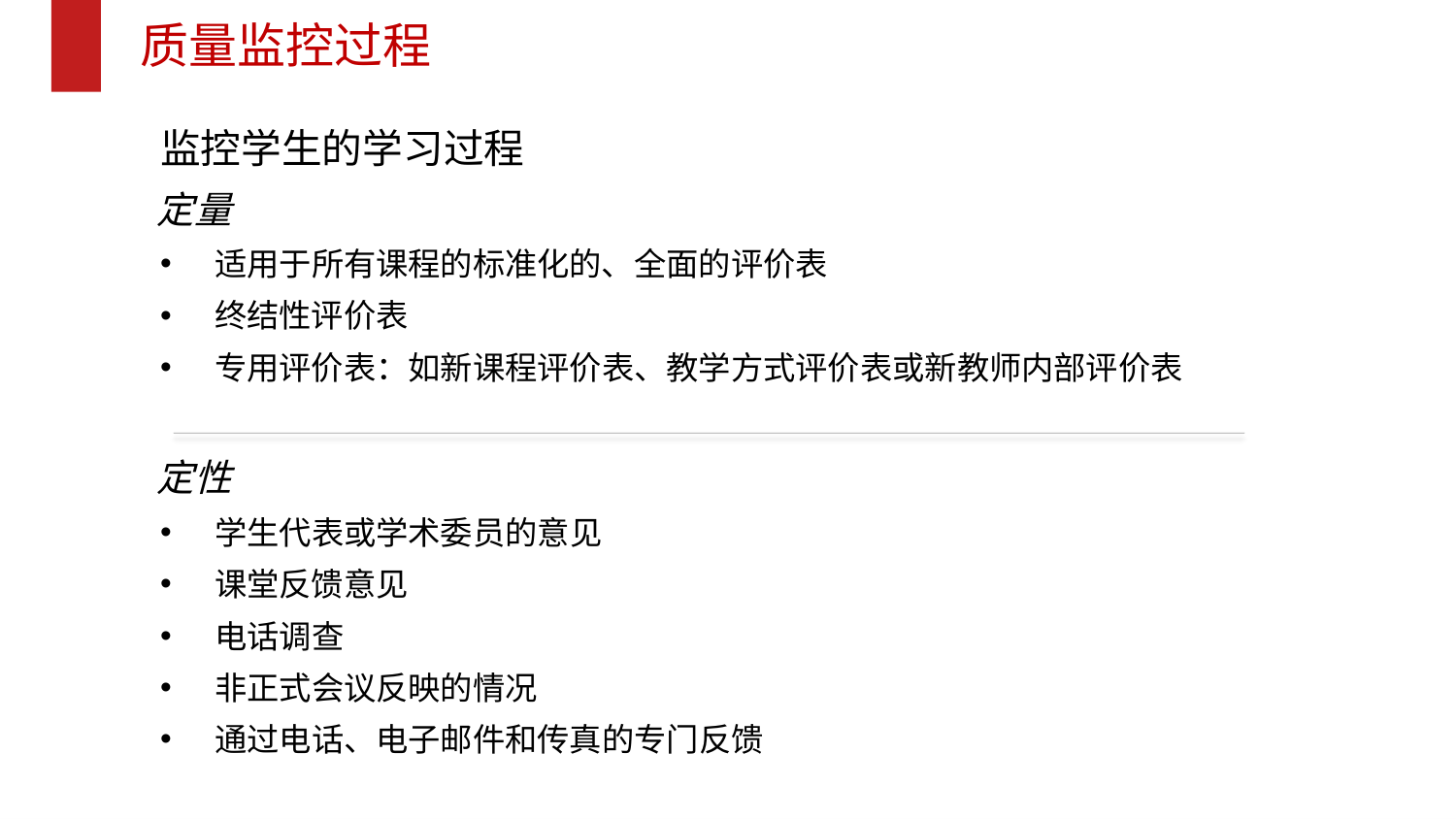

# 质量监控过程
监控学生的学习过程
定量
适用于所有课程的标准化的、全面的评价表
终结性评价表
专用评价表：如新课程评价表、教学方式评价表或新教师内部评价表

定性
学生代表或学术委员的意见
课堂反馈意见
电话调查
非正式会议反映的情况
通过电话、电子邮件和传真的专门反馈